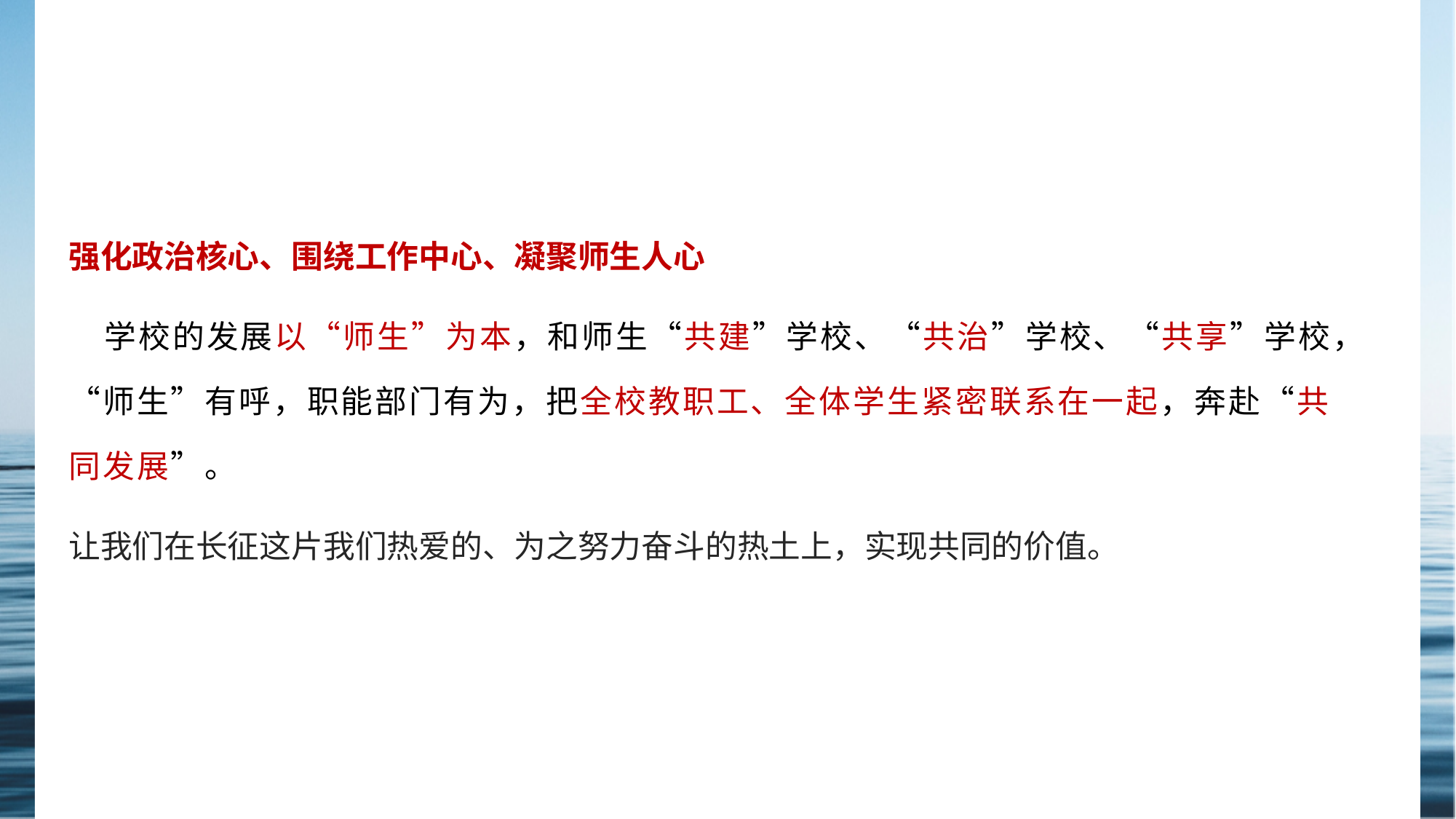

强化政治核心、围绕工作中心、凝聚师生人心
   学校的发展以“师生”为本，和师生“共建”学校、“共治”学校、“共享”学校，“师生”有呼，职能部门有为，把全校教职工、全体学生紧密联系在一起，奔赴“共同发展”。
让我们在长征这片我们热爱的、为之努力奋斗的热土上，实现共同的价值。